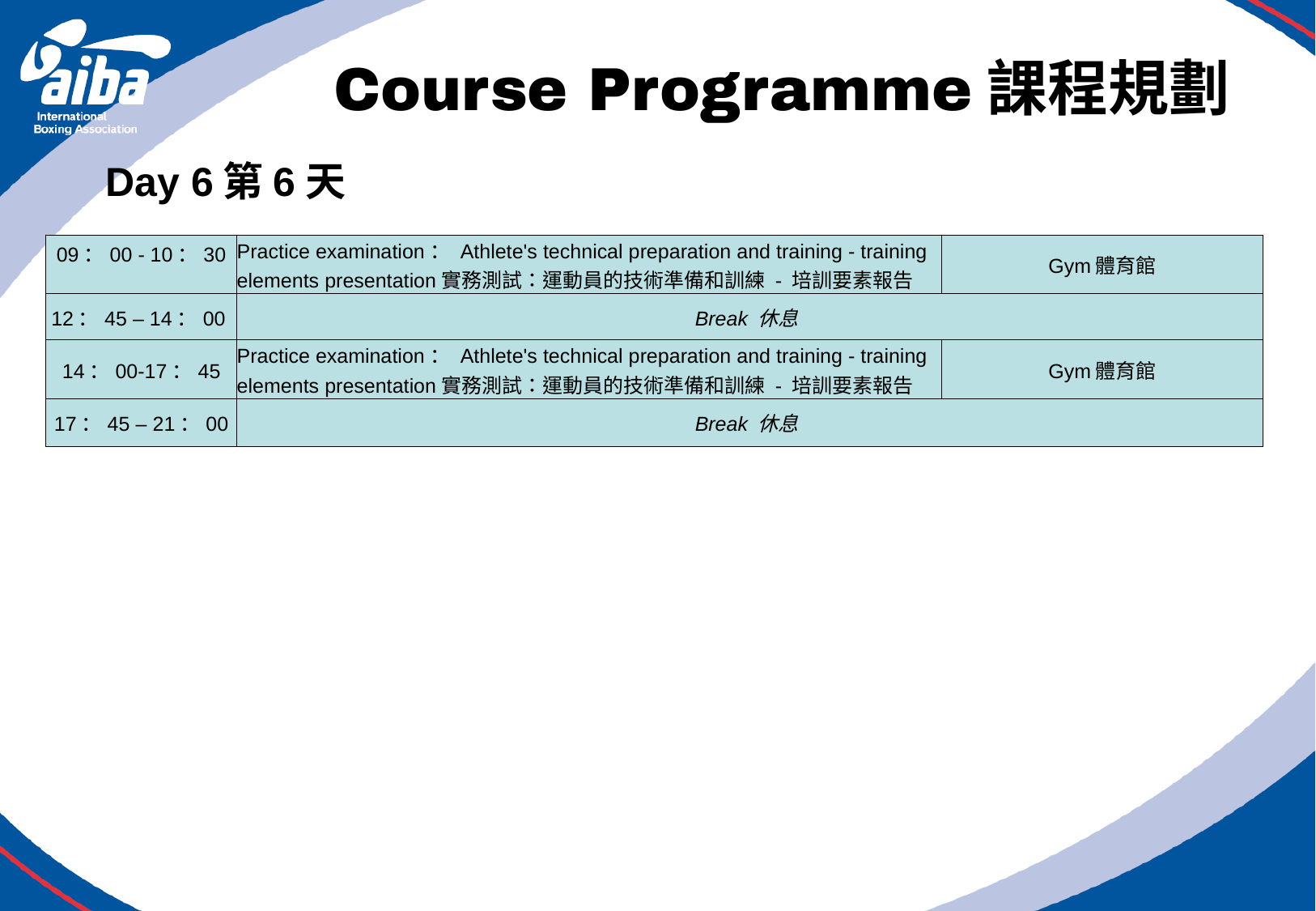

# Course Programme課程規劃
Day 6第6天
| 09：00 - 10：30 | Practice examination： Athlete's technical preparation and training - training elements presentation實務測試：運動員的技術準備和訓練 - 培訓要素報告 | Gym體育館 |
| --- | --- | --- |
| 12：45 – 14：00 | Break 休息 |  |
| 14：00-17：45 | Practice examination： Athlete's technical preparation and training - training elements presentation實務測試：運動員的技術準備和訓練 - 培訓要素報告 | Gym體育館 |
| 17：45 – 21：00 | Break 休息 |  |